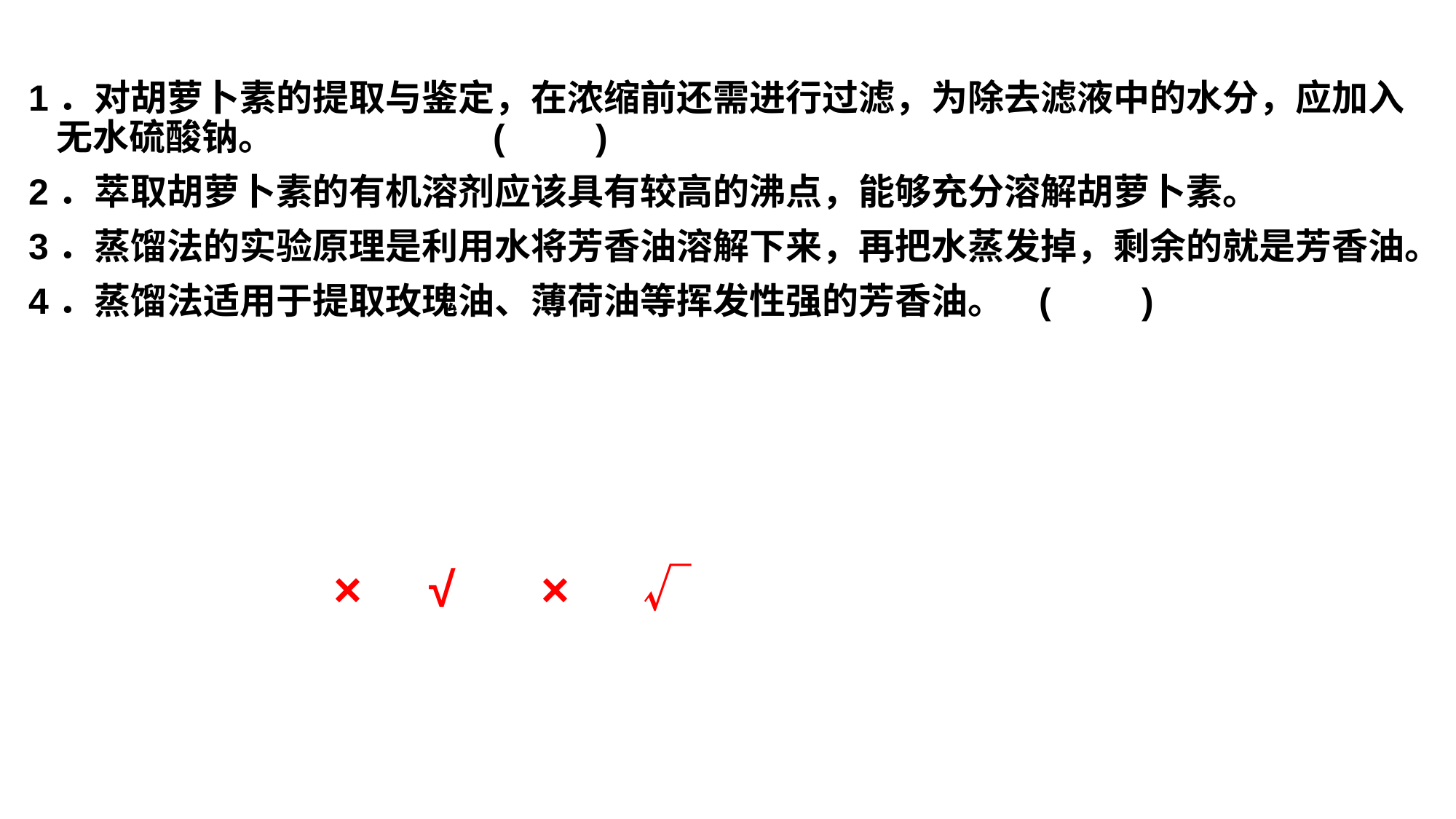

1．对胡萝卜素的提取与鉴定，在浓缩前还需进行过滤，为除去滤液中的水分，应加入无水硫酸钠。		(　　)
2．萃取胡萝卜素的有机溶剂应该具有较高的沸点，能够充分溶解胡萝卜素。
3．蒸馏法的实验原理是利用水将芳香油溶解下来，再把水蒸发掉，剩余的就是芳香油。
4．蒸馏法适用于提取玫瑰油、薄荷油等挥发性强的芳香油。	(　　)
     ×     √ 　× 　√